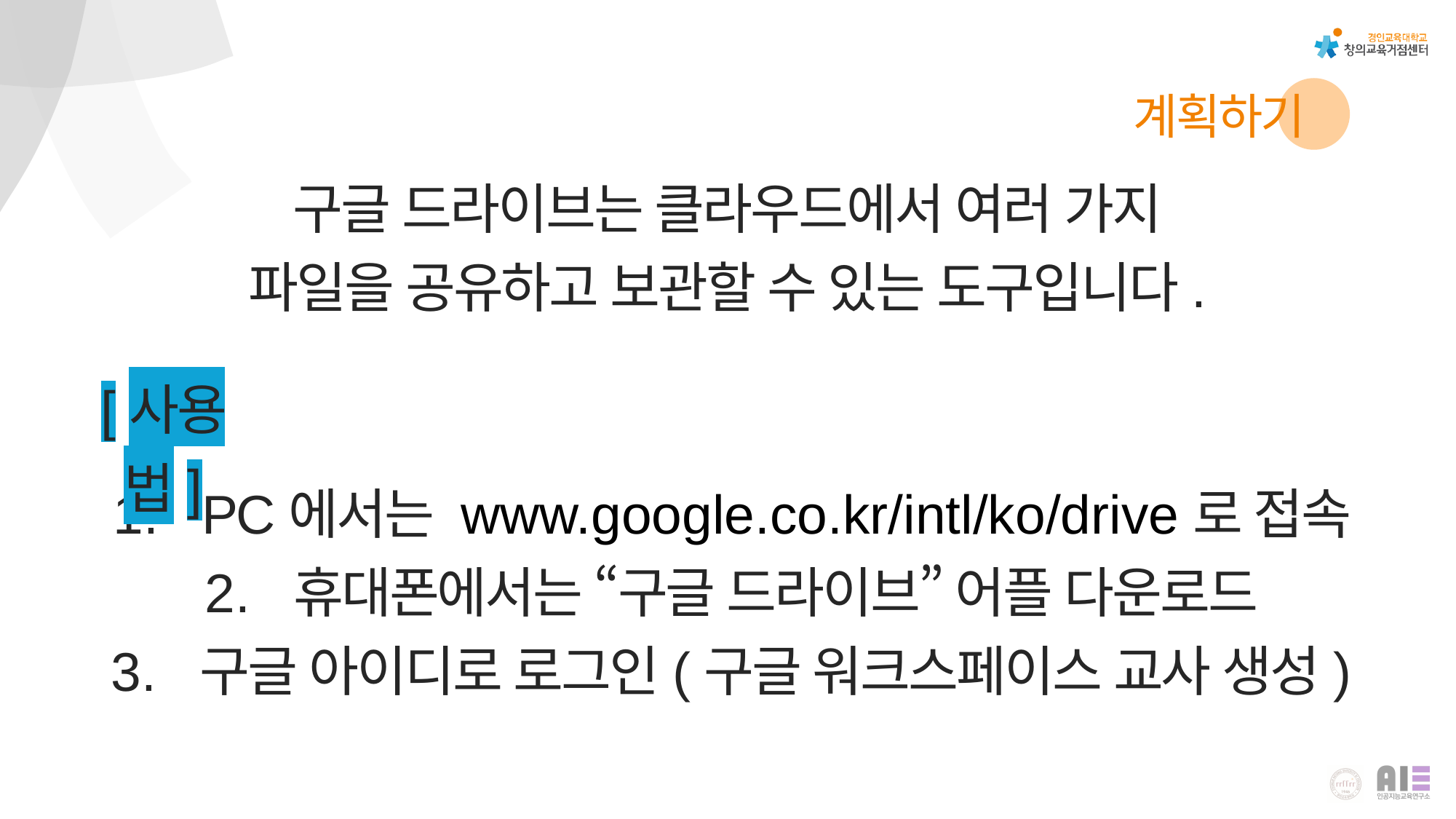

계획하기

구글 드라이브는 클라우드에서 여러 가지
파일을 공유하고 보관할 수 있는 도구입니다.

[사용법]
PC에서는 www.google.co.kr/intl/ko/drive로 접속
휴대폰에서는 “구글 드라이브” 어플 다운로드
구글 아이디로 로그인(구글 워크스페이스 교사 생성)